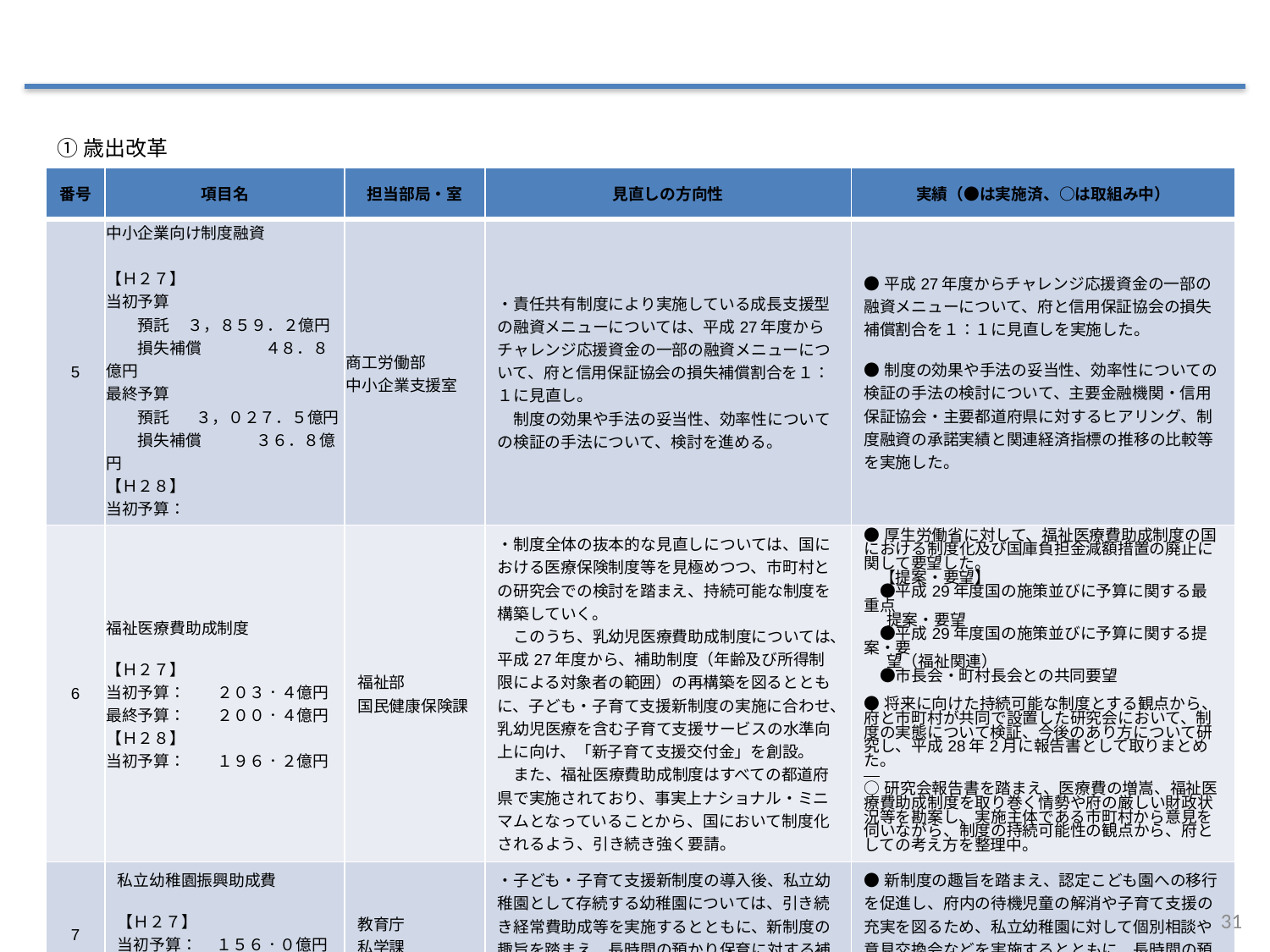

①歳出改革
| 番号 | 項目名 | 担当部局・室 | 見直しの方向性 | 実績（●は実施済、○は取組み中） |
| --- | --- | --- | --- | --- |
| 5 | 中小企業向け制度融資 【Ｈ２７】 当初予算 　　預託 ３，８５９．２億円 　　損失補償　　　　４８．８億円 最終予算 　　預託　 ３，０２７．５億円 　　損失補償　 　　３６．８億円 【Ｈ２８】 当初予算： 　　預託　 ３，６２３．７億円 　　損失補償　 　　３３．７億円 | 商工労働部 中小企業支援室 | ・責任共有制度により実施している成長支援型の融資メニューについては、平成27年度からチャレンジ応援資金の一部の融資メニューについて、府と信用保証協会の損失補償割合を１：１に見直し。 　制度の効果や手法の妥当性、効率性についての検証の手法について、検討を進める。 | ●平成27年度からチャレンジ応援資金の一部の融資メニューについて、府と信用保証協会の損失補償割合を１：１に見直しを実施した。 ●制度の効果や手法の妥当性、効率性についての検証の手法の検討について、主要金融機関・信用保証協会・主要都道府県に対するヒアリング、制度融資の承諾実績と関連経済指標の推移の比較等を実施した。 |
| 6 | 福祉医療費助成制度 【Ｈ２７】 当初予算：　　２０３．４億円 最終予算：　　２００．４億円 【Ｈ２８】 当初予算：　　１９６．２億円 | 福祉部 国民健康保険課 | ・制度全体の抜本的な見直しについては、国における医療保険制度等を見極めつつ、市町村との研究会での検討を踏まえ、持続可能な制度を構築していく。 　このうち、乳幼児医療費助成制度については、平成27年度から、補助制度（年齢及び所得制限による対象者の範囲）の再構築を図るとともに、子ども・子育て支援新制度の実施に合わせ、乳幼児医療を含む子育て支援サービスの水準向上に向け、「新子育て支援交付金」を創設。 　また、福祉医療費助成制度はすべての都道府県で実施されており、事実上ナショナル・ミニマムとなっていることから、国において制度化されるよう、引き続き強く要請。 | ●厚生労働省に対して、福祉医療費助成制度の国における制度化及び国庫負担金減額措置の廃止に関して要望した。 　【提案・要望】 　●平成29年度国の施策並びに予算に関する最重点 提案・要望 　●平成29年度国の施策並びに予算に関する提案・要 望（福祉関連） 　●市長会・町村長会との共同要望 ●将来に向けた持続可能な制度とする観点から、府と市町村が共同で設置した研究会において、制度の実態について検証、今後のあり方について研究し、平成28年2月に報告書として取りまとめた。 　 ○研究会報告書を踏まえ、医療費の増嵩、福祉医療費助成制度を取り巻く情勢や府の厳しい財政状況等を勘案し、実施主体である市町村から意見を伺いながら、制度の持続可能性の観点から、府としての考え方を整理中。 |
| 7 | 私立幼稚園振興助成費 【Ｈ２７】 当初予算：　 １５６．０億円 最終予算： 　１５６．８億円 【Ｈ２８】 当初予算：　 １５１．２億円 | 教育庁 私学課 | ・子ども・子育て支援新制度の導入後、私立幼稚園として存続する幼稚園については、引き続き経常費助成等を実施するとともに、新制度の趣旨を踏まえ、長時間の預かり保育に対する補助制度を再構築することで、認定こども園への移行を促進し、府内の待機児童の解消や子育て支援の充実を図る。 | ●新制度の趣旨を踏まえ、認定こども園への移行を促進し、府内の待機児童の解消や子育て支援の充実を図るため、私立幼稚園に対して個別相談や意見交換会などを実施するとともに、長時間の預かり保育に対する補助事業を認定こども園移行支援事業に再構築した。 |
31